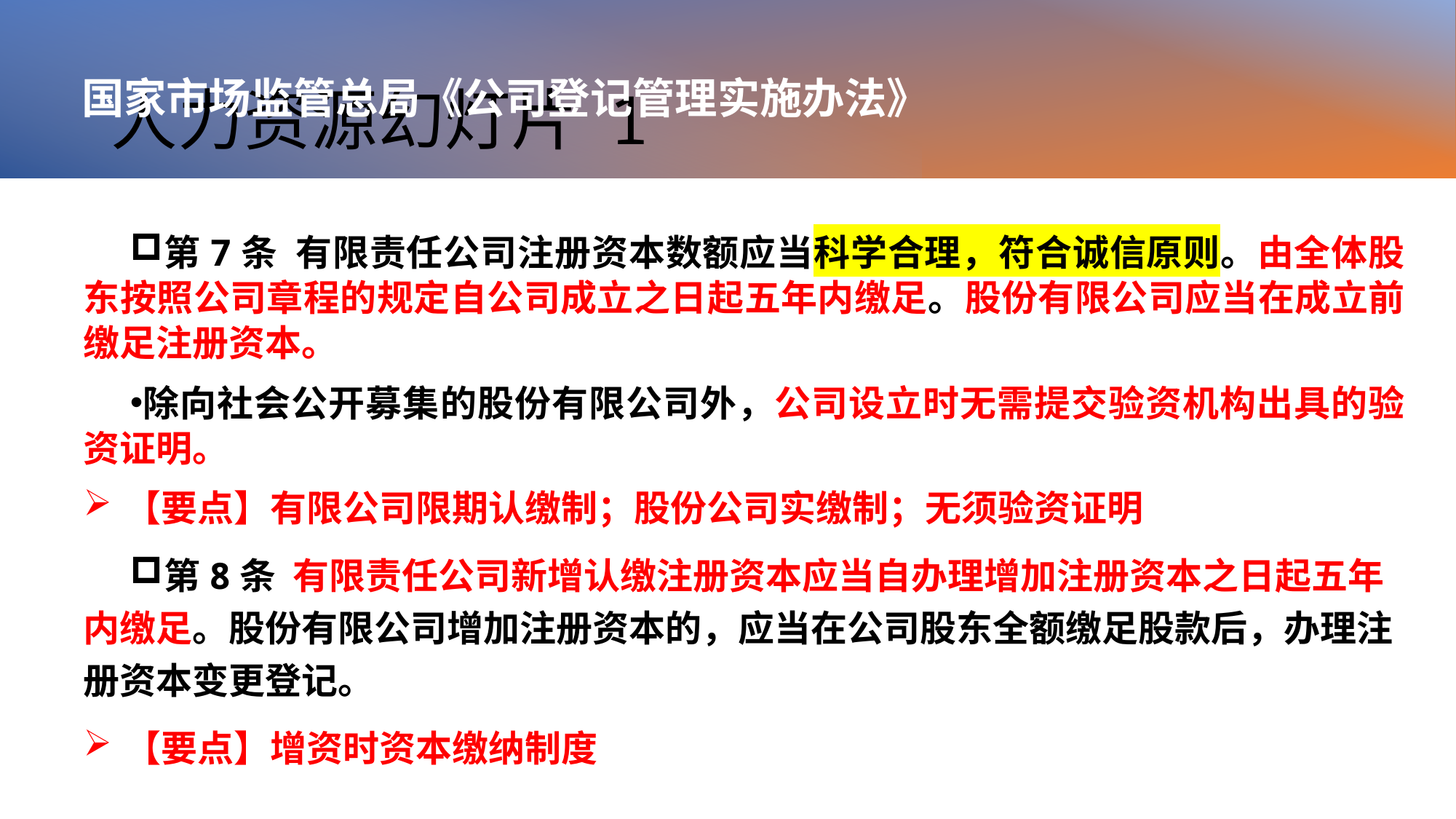

# 人力资源幻灯片 1
国家市场监管总局《公司登记管理实施办法》
第7条  有限责任公司注册资本数额应当科学合理，符合诚信原则。由全体股东按照公司章程的规定自公司成立之日起五年内缴足。股份有限公司应当在成立前缴足注册资本。
除向社会公开募集的股份有限公司外，公司设立时无需提交验资机构出具的验资证明。
【要点】有限公司限期认缴制；股份公司实缴制；无须验资证明
第8条  有限责任公司新增认缴注册资本应当自办理增加注册资本之日起五年内缴足。股份有限公司增加注册资本的，应当在公司股东全额缴足股款后，办理注册资本变更登记。
【要点】增资时资本缴纳制度